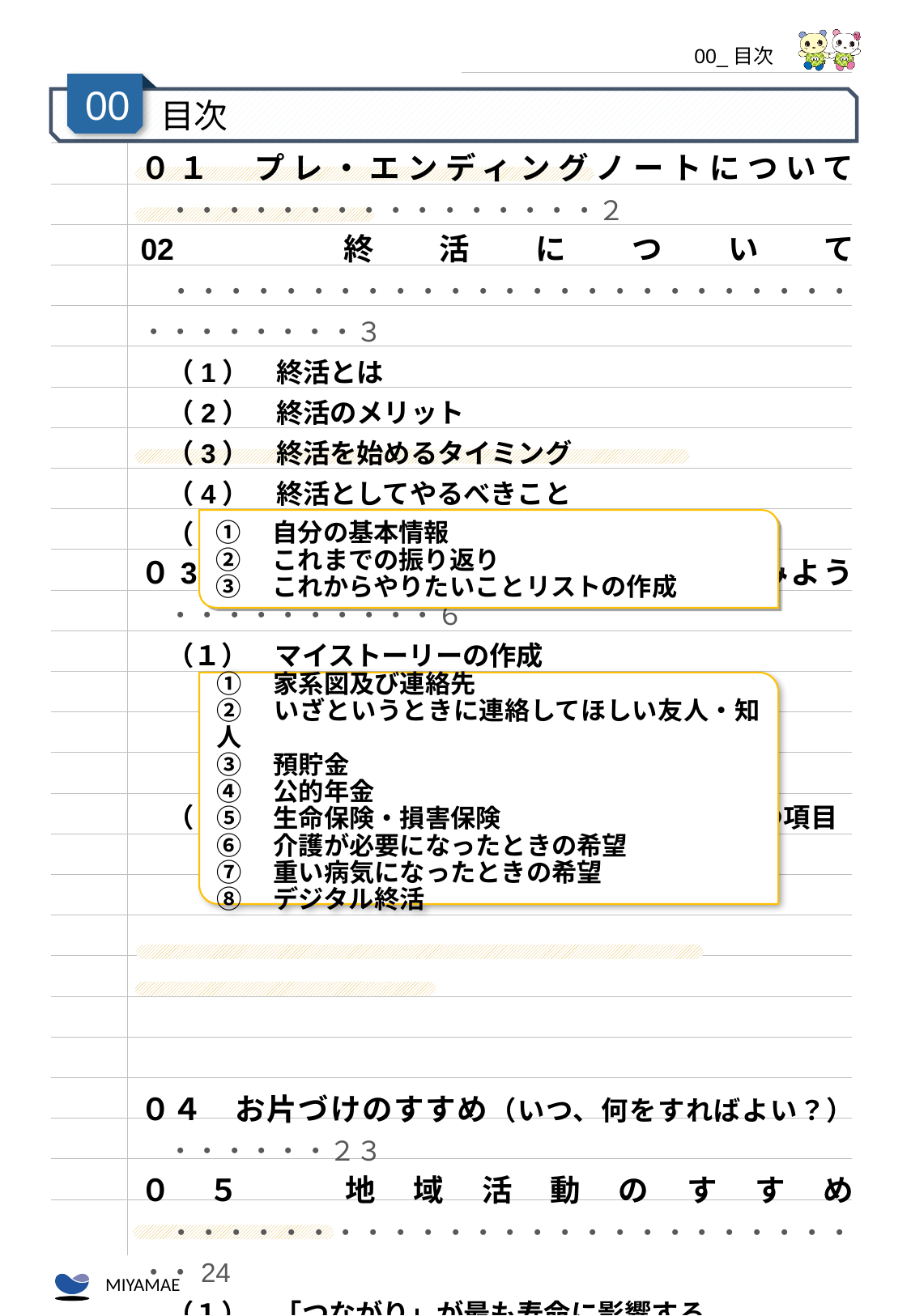

00_目次
00

目次
０１　プレ・エンディングノートについて　・・・・・・・・・・・・・・・・２
02　終活について　・・・・・・・・・・・・・・・・・・・・・・・・・・・・・・・・・３
　（1）　終活とは
　（2）　終活のメリット
　（3）　終活を始めるタイミング
　（4）　終活としてやるべきこと
　（５）　まずはエンディングノートの作成
０3　プレ・エンディングノートを書いてみよう　・・・・・・・・・・６
　（１）　マイストーリーの作成

　（２）　遺された家族のために書いておいて役立つ項目

０４　お片づけのすすめ（いつ、何をすればよい？）　・・・・・・２３
０５　地域活動のすすめ　・・・・・・・・・・・・・・・・・・・・・・・・・・・24
　（１）　「つながり」が最も寿命に影響する
　（２）　地元でゆるくつながる「みやまえBASE」
　（３）　学びと出会いの場「宮前市民館」・「菅生分館」
　（４）　地域包括ケアシステム（地ケア）
　（５）　図書館を活用して地域を知ろう
０６　相談窓口　・・・・・・・・・・・・・・・・・・・・・・・・・・・・・・・・・・・３２
①　自分の基本情報
②　これまでの振り返り
③　これからやりたいことリストの作成
①　家系図及び連絡先
②　いざというときに連絡してほしい友人・知人
③　預貯金
④　公的年金
⑤　生命保険・損害保険
⑥　介護が必要になったときの希望
⑦　重い病気になったときの希望
⑧　デジタル終活

１